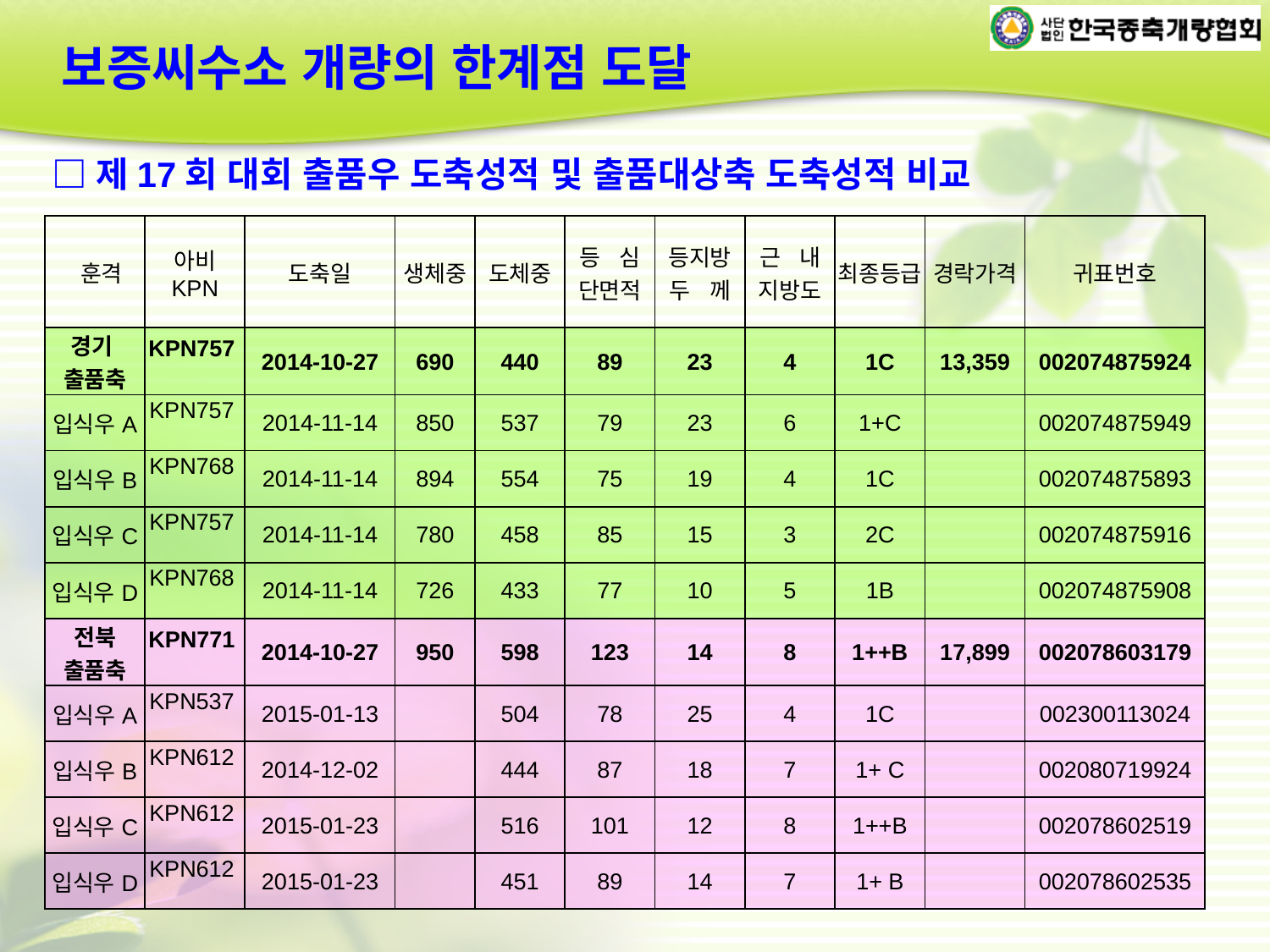

보증씨수소 개량의 한계점 도달
□제17회 대회 출품우 도축성적 및 출품대상축 도축성적 비교
| 훈격 | 아비 KPN | 도축일 | 생체중 | 도체중 | 등 심 단면적 | 등지방 두 께 | 근 내 지방도 | 최종등급 | 경락가격 | 귀표번호 |
| --- | --- | --- | --- | --- | --- | --- | --- | --- | --- | --- |
| 경기 출품축 | KPN757 | 2014-10-27 | 690 | 440 | 89 | 23 | 4 | 1C | 13,359 | 002074875924 |
| 입식우A | KPN757 | 2014-11-14 | 850 | 537 | 79 | 23 | 6 | 1+C |  | 002074875949 |
| 입식우B | KPN768 | 2014-11-14 | 894 | 554 | 75 | 19 | 4 | 1C |  | 002074875893 |
| 입식우C | KPN757 | 2014-11-14 | 780 | 458 | 85 | 15 | 3 | 2C |  | 002074875916 |
| 입식우D | KPN768 | 2014-11-14 | 726 | 433 | 77 | 10 | 5 | 1B |  | 002074875908 |
| 전북 출품축 | KPN771 | 2014-10-27 | 950 | 598 | 123 | 14 | 8 | 1++B | 17,899 | 002078603179 |
| 입식우A | KPN537 | 2015-01-13 |  | 504 | 78 | 25 | 4 | 1C |  | 002300113024 |
| 입식우B | KPN612 | 2014-12-02 |  | 444 | 87 | 18 | 7 | 1+ C |  | 002080719924 |
| 입식우C | KPN612 | 2015-01-23 |  | 516 | 101 | 12 | 8 | 1++B |  | 002078602519 |
| 입식우D | KPN612 | 2015-01-23 |  | 451 | 89 | 14 | 7 | 1+ B |  | 002078602535 |